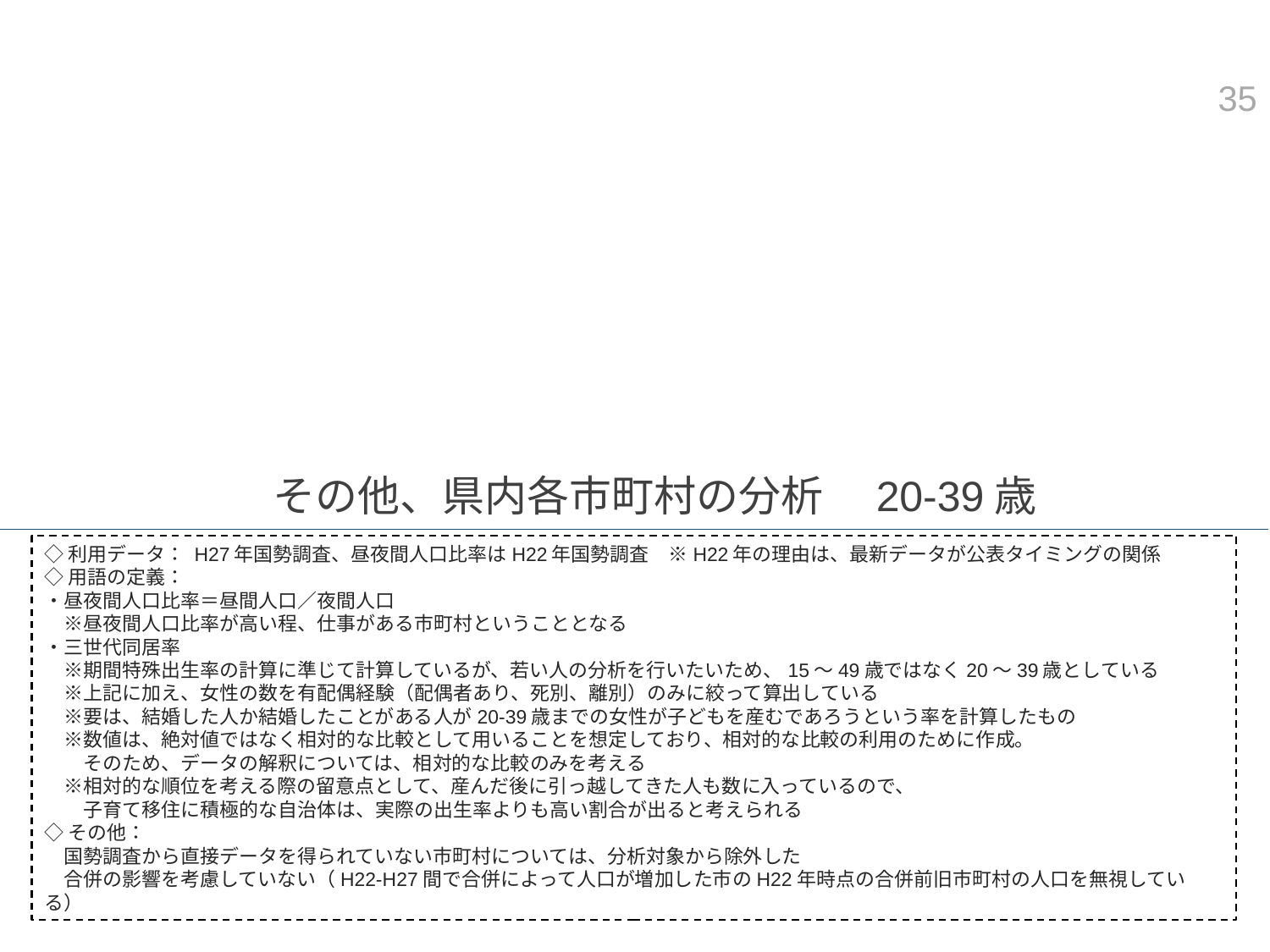

35
# その他、県内各市町村の分析　20-39歳
◇利用データ： H27年国勢調査、昼夜間人口比率はH22年国勢調査　※H22年の理由は、最新データが公表タイミングの関係
◇用語の定義：
・昼夜間人口比率＝昼間人口／夜間人口
　※昼夜間人口比率が高い程、仕事がある市町村ということとなる
・三世代同居率
　※期間特殊出生率の計算に準じて計算しているが、若い人の分析を行いたいため、15～49歳ではなく20～39歳としている
　※上記に加え、女性の数を有配偶経験（配偶者あり、死別、離別）のみに絞って算出している
　※要は、結婚した人か結婚したことがある人が20-39歳までの女性が子どもを産むであろうという率を計算したもの
　※数値は、絶対値ではなく相対的な比較として用いることを想定しており、相対的な比較の利用のために作成。
　　そのため、データの解釈については、相対的な比較のみを考える
　※相対的な順位を考える際の留意点として、産んだ後に引っ越してきた人も数に入っているので、
　　子育て移住に積極的な自治体は、実際の出生率よりも高い割合が出ると考えられる
◇その他：
　国勢調査から直接データを得られていない市町村については、分析対象から除外した
　合併の影響を考慮していない（H22-H27間で合併によって人口が増加した市のH22年時点の合併前旧市町村の人口を無視している）